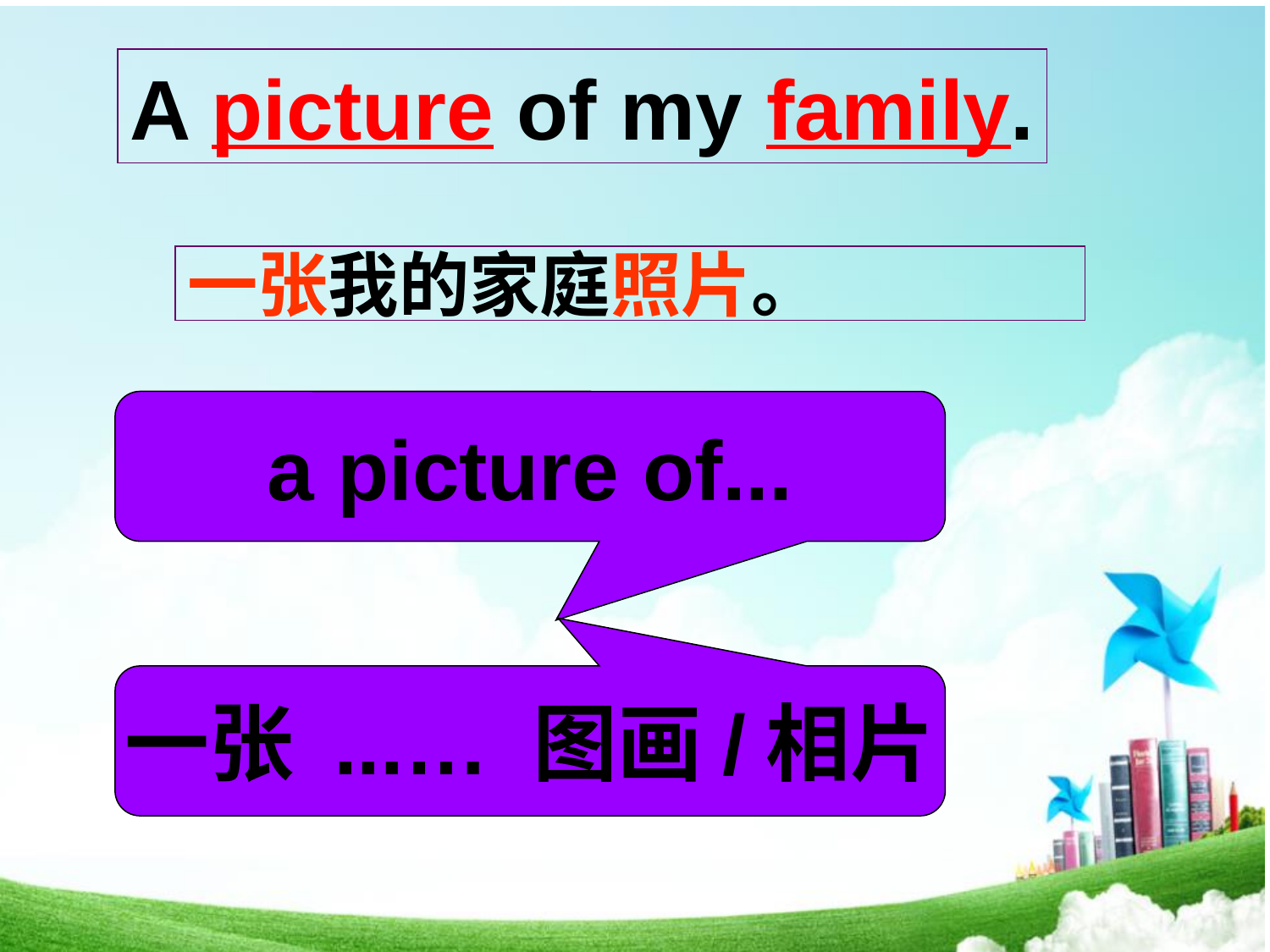

A picture of my family.
一张我的家庭照片。
a picture of...
一张 ...… 图画/相片